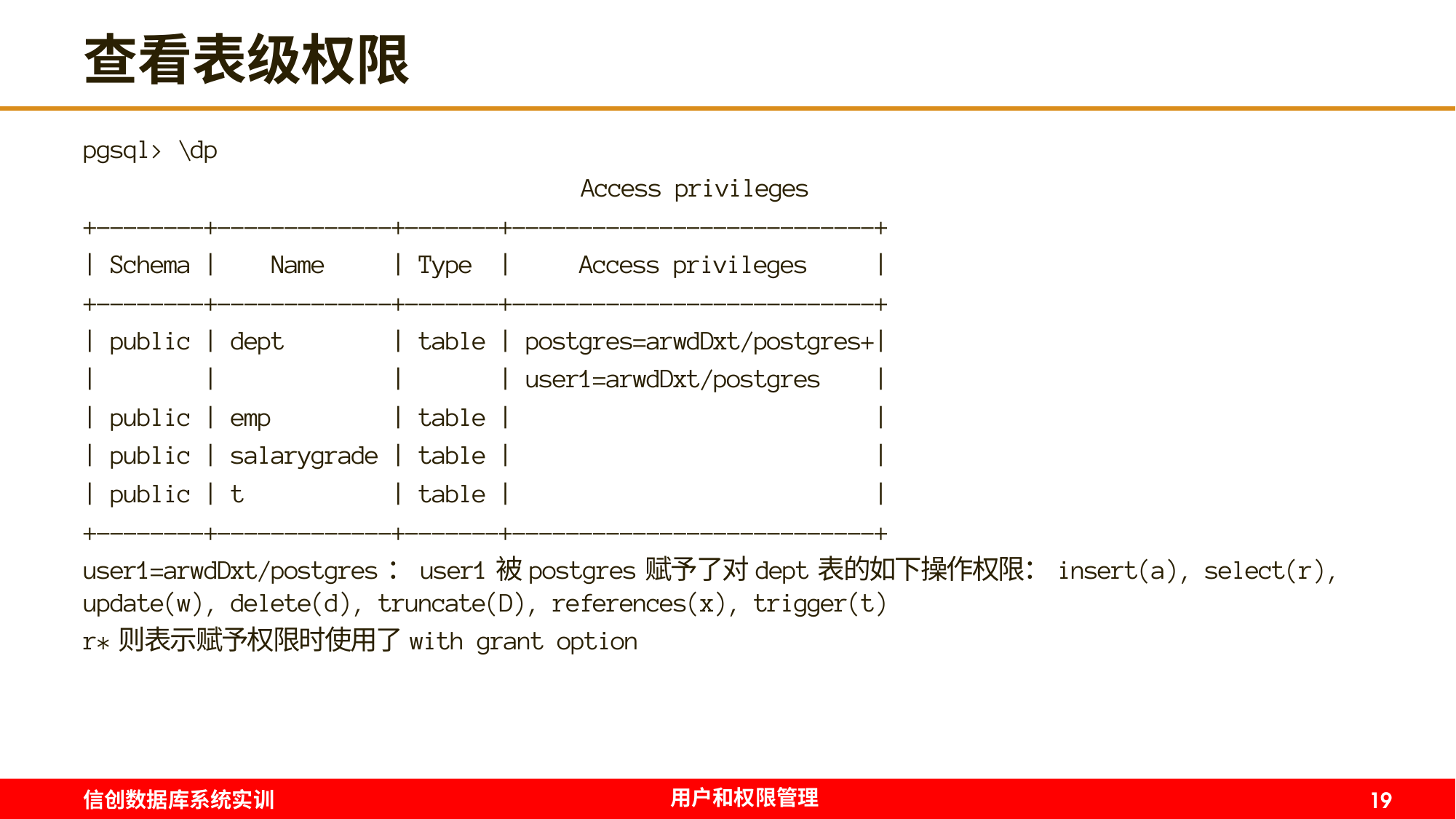

# 查看表级权限
pgsql> \dp
                                     Access privileges
+--------+-------------+-------+---------------------------+
| Schema |    Name     | Type  |     Access privileges     |
+--------+-------------+-------+---------------------------+
| public | dept        | table | postgres=arwdDxt/postgres+|
|        |             |       | user1=arwdDxt/postgres    |
| public | emp         | table |                           |
| public | salarygrade | table |                           |
| public | t           | table |                           |
+--------+-------------+-------+---------------------------+
user1=arwdDxt/postgres：user1被postgres赋予了对dept表的如下操作权限：insert(a), select(r), update(w), delete(d), truncate(D), references(x), trigger(t)
r*则表示赋予权限时使用了with grant option